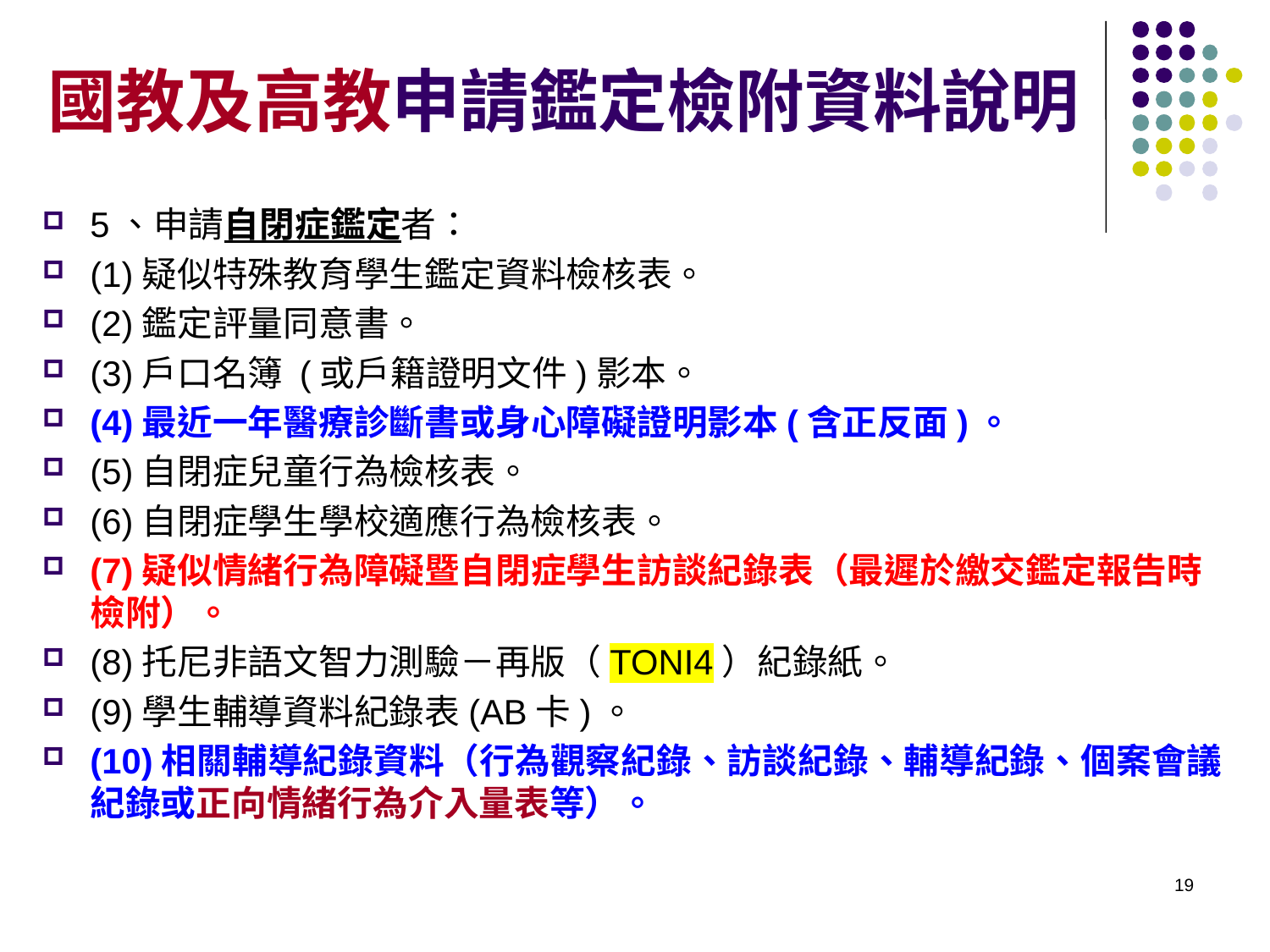

# 國教及高教申請鑑定檢附資料說明
5、申請自閉症鑑定者：
(1)疑似特殊教育學生鑑定資料檢核表。
(2)鑑定評量同意書。
(3)戶口名簿 (或戶籍證明文件)影本。
(4)最近一年醫療診斷書或身心障礙證明影本(含正反面)。
(5)自閉症兒童行為檢核表。
(6)自閉症學生學校適應行為檢核表。
(7)疑似情緒行為障礙暨自閉症學生訪談紀錄表（最遲於繳交鑑定報告時檢附）。
(8)托尼非語文智力測驗－再版（TONI4）紀錄紙。
(9)學生輔導資料紀錄表(AB卡)。
(10)相關輔導紀錄資料（行為觀察紀錄、訪談紀錄、輔導紀錄、個案會議紀錄或正向情緒行為介入量表等）。
19